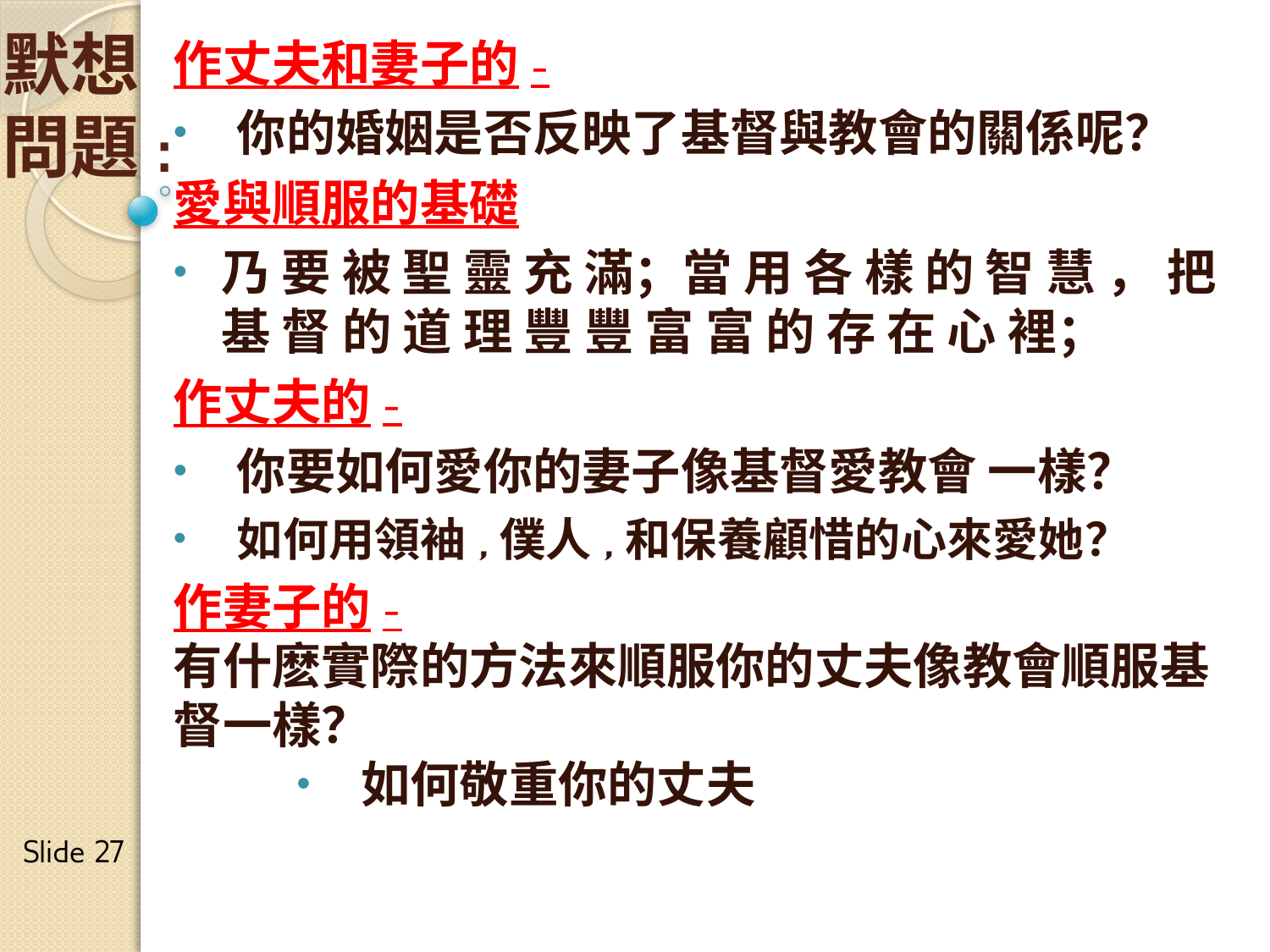

默想
問題:
作丈夫和妻子的-
你的婚姻是否反映了基督與教會的關係呢？
愛與順服的基礎
乃 要 被 聖 靈 充 滿；當 用 各 樣 的 智 慧 ， 把 基 督 的 道 理 豐 豐 富 富 的 存 在 心 裡；
作丈夫的-
你要如何愛你的妻子像基督愛教會 一樣？
如何用領袖,僕人,和保養顧惜的心來愛她？
作妻子的-
有什麽實際的方法來順服你的丈夫像教會順服基督一樣？
如何敬重你的丈夫
Slide 27